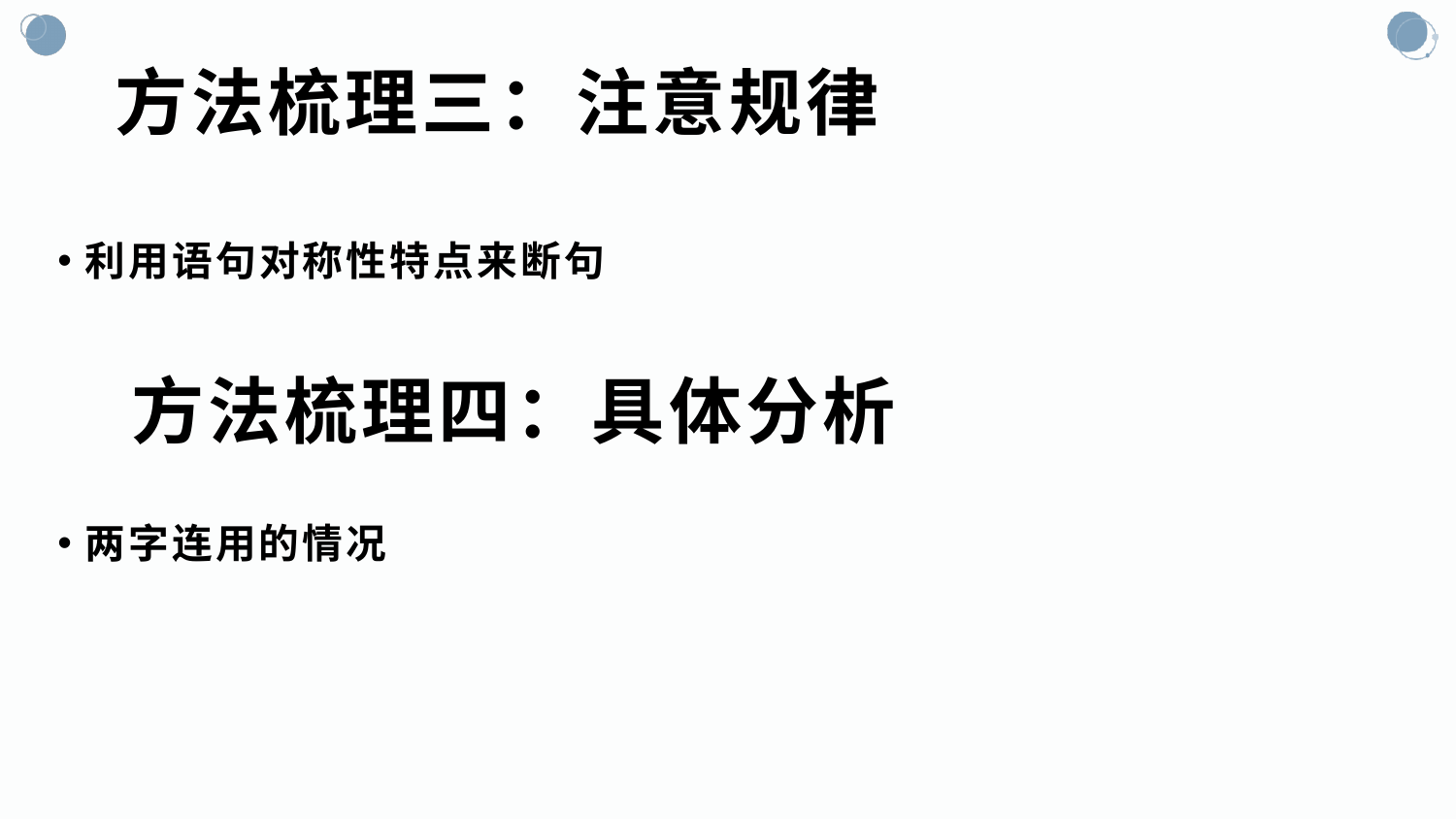

# 方法梳理三：注意规律
利用语句对称性特点来断句

方法梳理四：具体分析
两字连用的情况